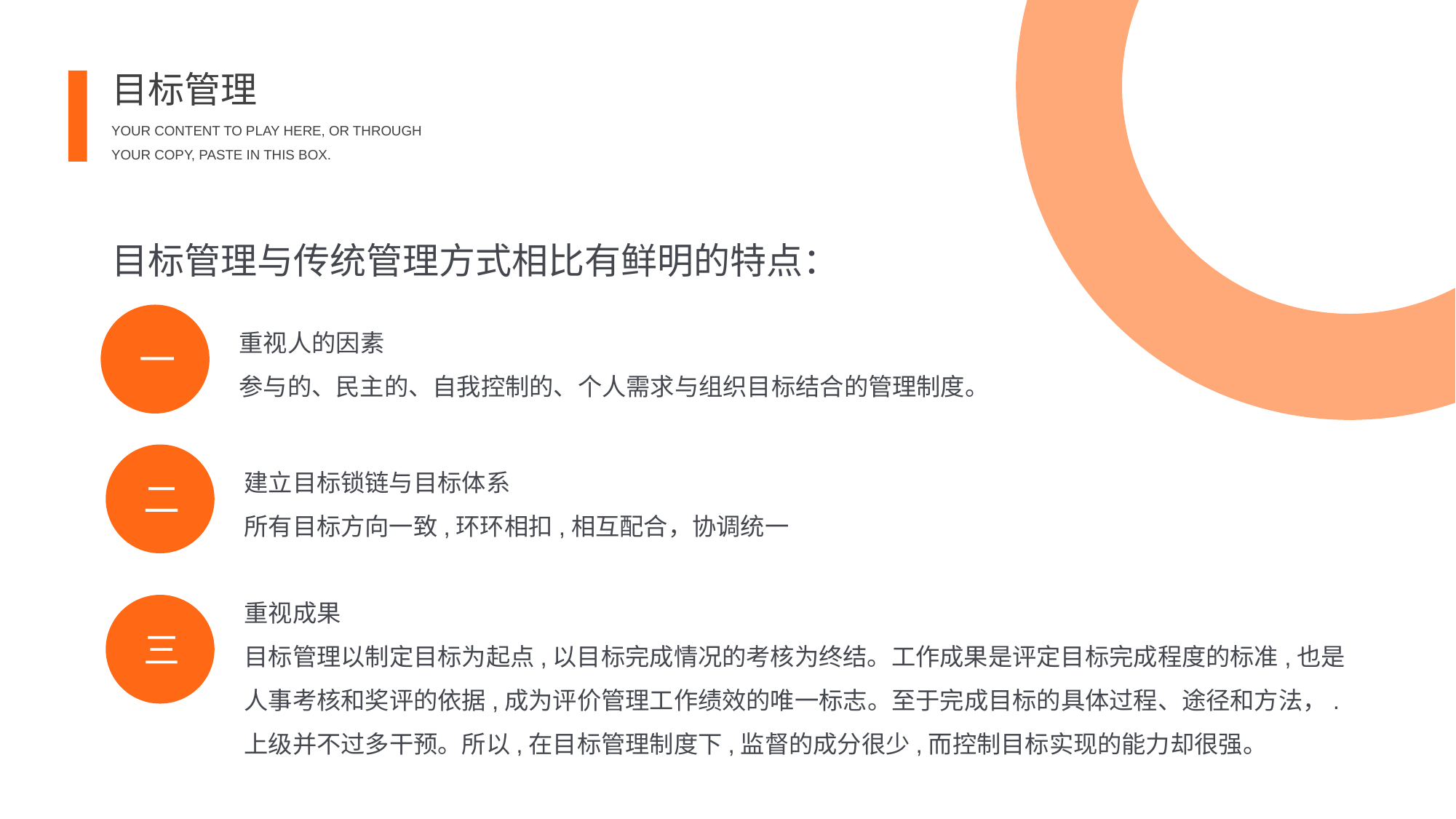

目标管理
YOUR CONTENT TO PLAY HERE, OR THROUGH YOUR COPY, PASTE IN THIS BOX.

目标管理与传统管理方式相比有鲜明的特点：

一
重视人的因素
参与的、民主的、自我控制的、个人需求与组织目标结合的管理制度。

二
建立目标锁链与目标体系
所有目标方向一致,环环相扣,相互配合，协调统一
重视成果
目标管理以制定目标为起点,以目标完成情况的考核为终结。工作成果是评定目标完成程度的标准,也是人事考核和奖评的依据,成为评价管理工作绩效的唯一标志。至于完成目标的具体过程、途径和方法，.上级并不过多干预。所以,在目标管理制度下,监督的成分很少,而控制目标实现的能力却很强。

三